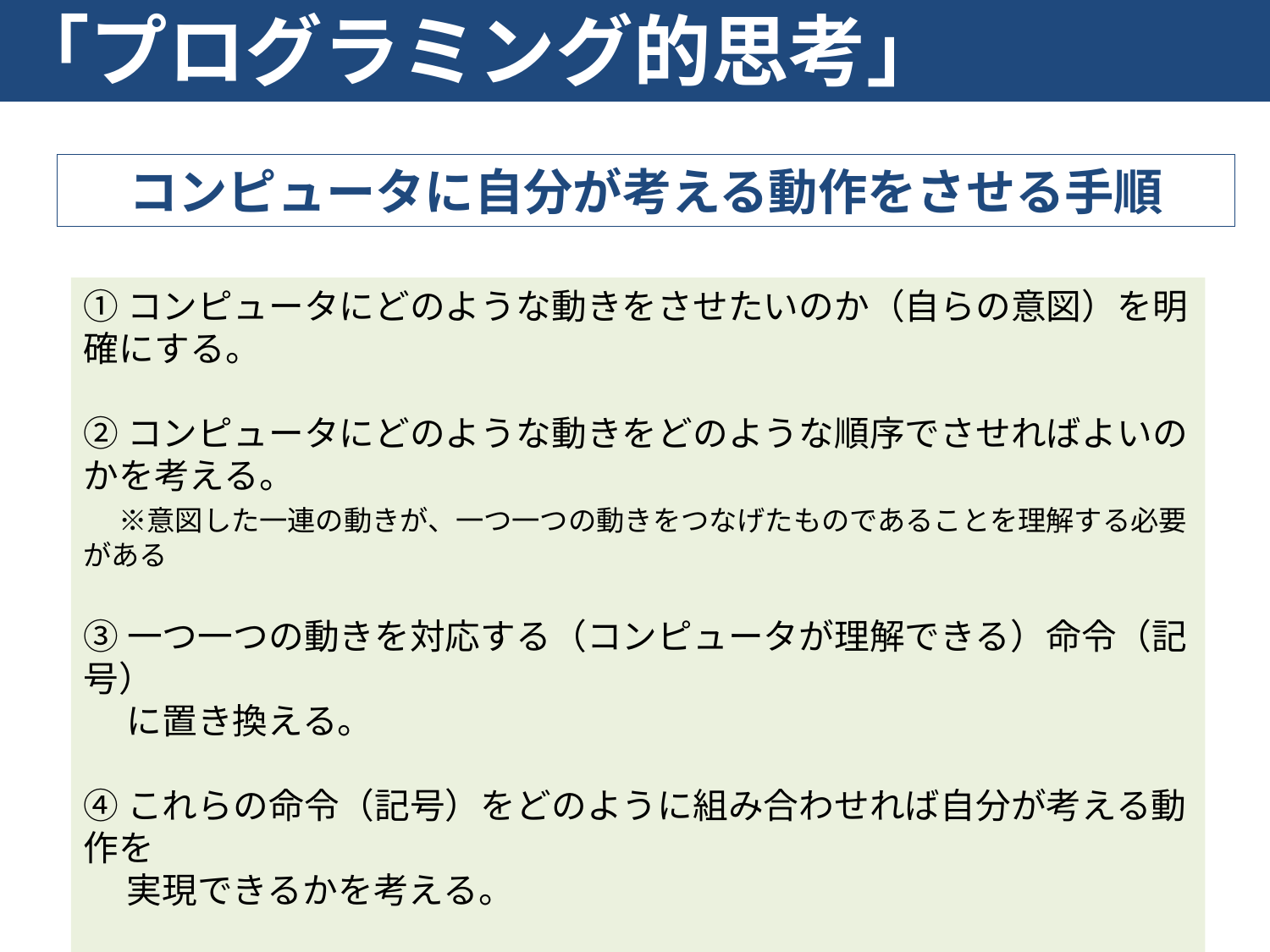

「プログラミング的思考」
コンピュータに自分が考える動作をさせる手順
①コンピュータにどのような動きをさせたいのか（自らの意図）を明確にする。

②コンピュータにどのような動きをどのような順序でさせればよいのかを考える。
　※意図した一連の動きが、一つ一つの動きをつなげたものであることを理解する必要がある

③一つ一つの動きを対応する（コンピュータが理解できる）命令（記号）
　 に置き換える。

④これらの命令（記号）をどのように組み合わせれば自分が考える動作を
　 実現できるかを考える。

⑤その命令（記号）の組合せを、どのように改善すれば自分が考える動作
   により近づいていくのかということも試行錯誤しながら考える。